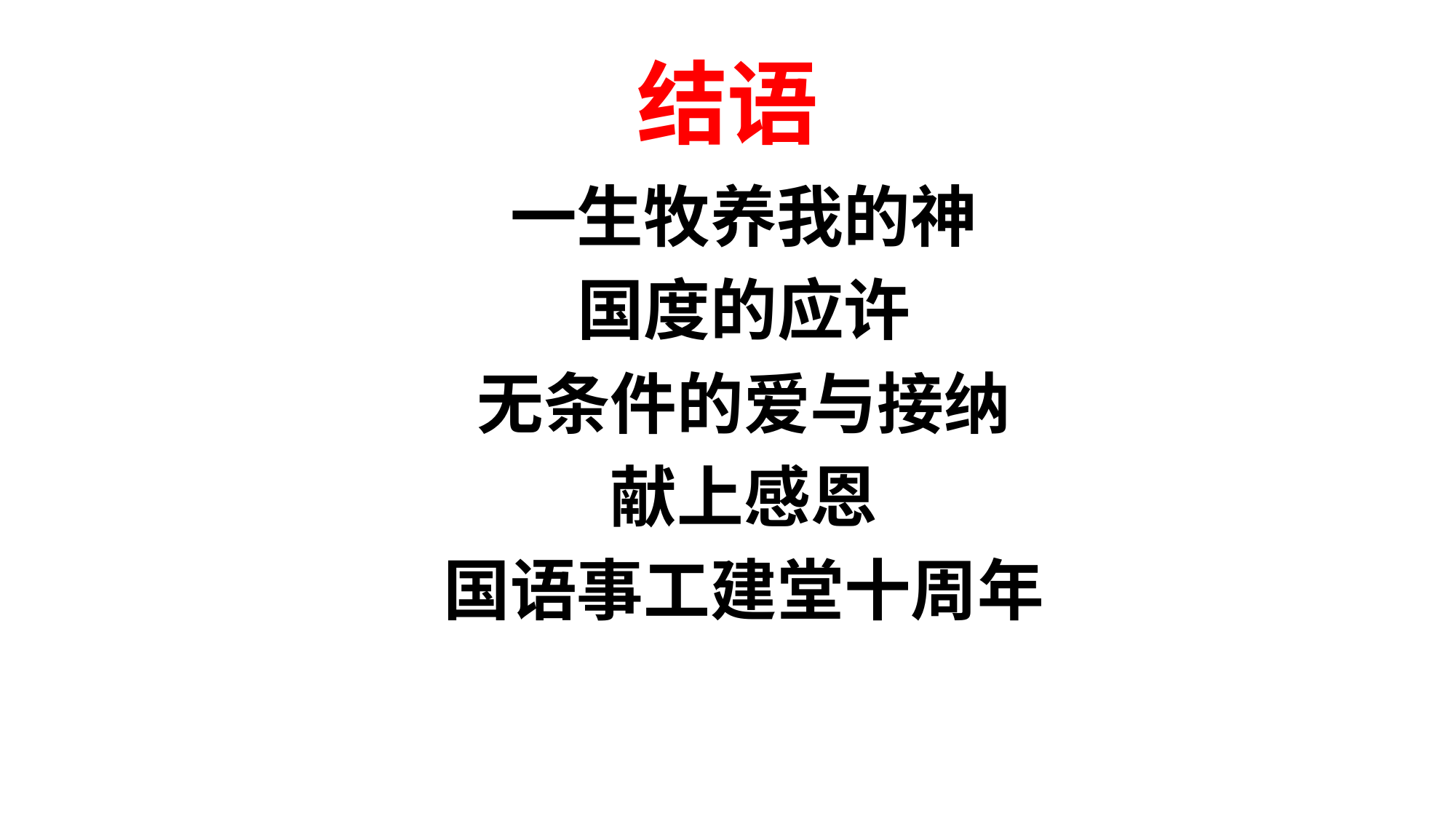

# 结语
一生牧养我的神
国度的应许
无条件的爱与接纳
献上感恩
国语事工建堂十周年